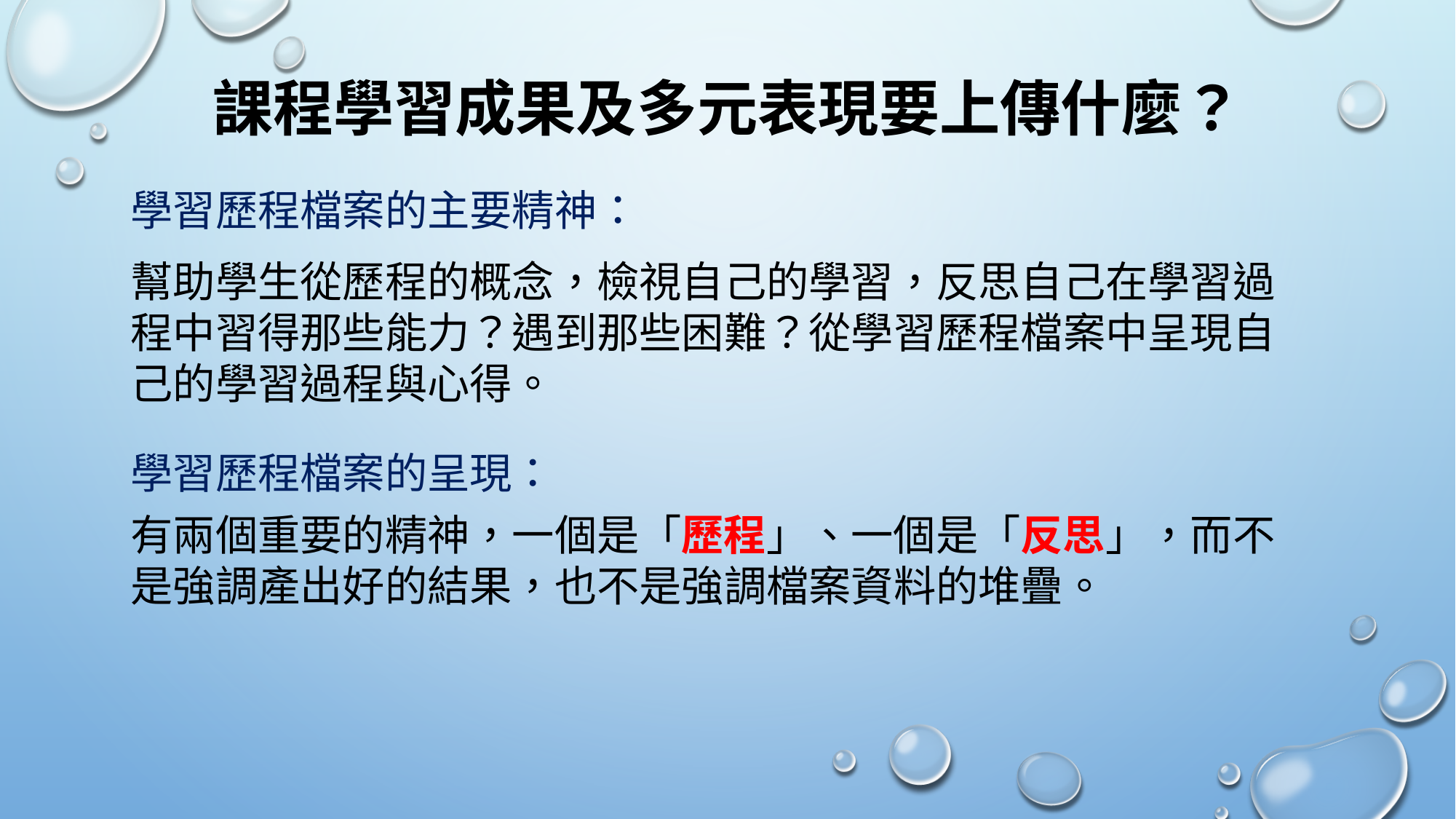

# 課程學習成果及多元表現要上傳什麼？
學習歷程檔案的主要精神：
幫助學生從歷程的概念，檢視自己的學習，反思自己在學習過程中習得那些能力？遇到那些困難？從學習歷程檔案中呈現自己的學習過程與心得。
學習歷程檔案的呈現：
有兩個重要的精神，一個是「歷程」、一個是「反思」，而不是強調產出好的結果，也不是強調檔案資料的堆疊。